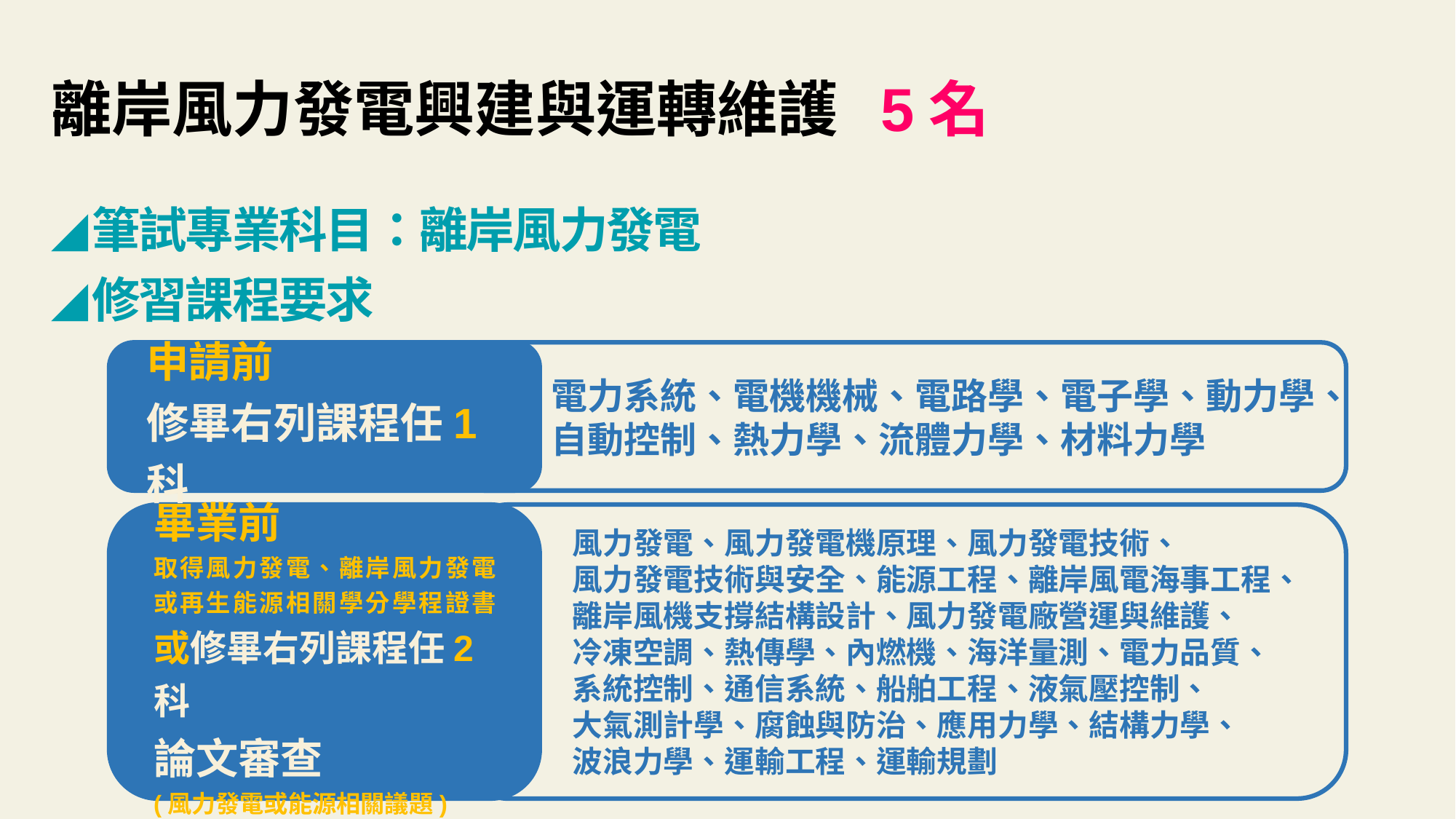

離岸風力發電興建與運轉維護  5名
筆試專業科目：離岸風力發電
修習課程要求
申請前
修畢右列課程任1科
電力系統、電機機械、電路學、電子學、動力學、自動控制、熱力學、流體力學、材料力學
畢業前
取得風力發電、離岸風力發電或再生能源相關學分學程證書
或修畢右列課程任2科
論文審查
(風力發電或能源相關議題)
風力發電、風力發電機原理、風力發電技術、
風力發電技術與安全、能源工程、離岸風電海事工程、離岸風機支撐結構設計、風力發電廠營運與維護、
冷凍空調、熱傳學、內燃機、海洋量測、電力品質、
系統控制、通信系統、船舶工程、液氣壓控制、
大氣測計學、腐蝕與防治、應用力學、結構力學、
波浪力學、運輸工程、運輸規劃